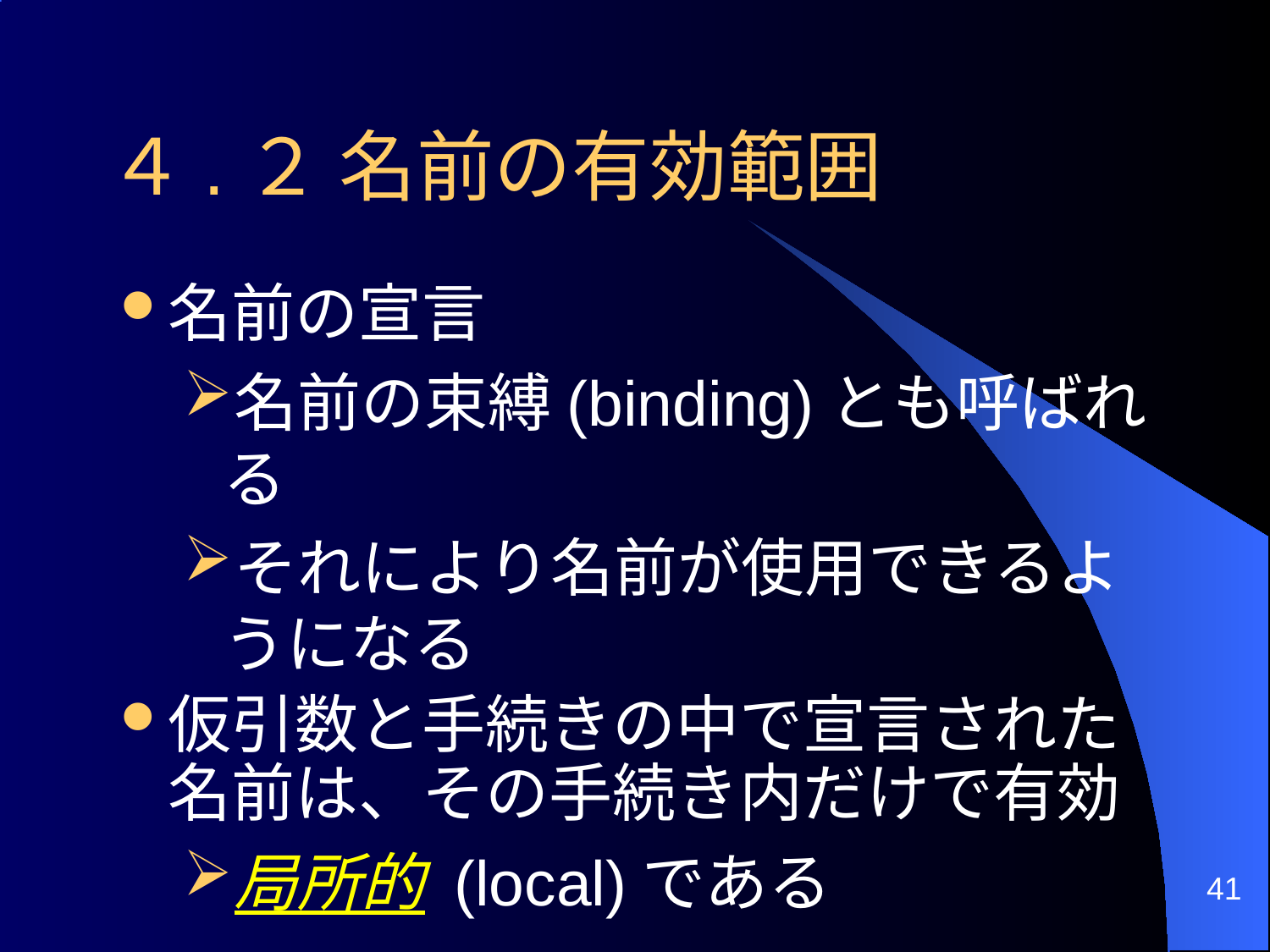

４.２ 名前の有効範囲
名前の宣言
名前の束縛(binding)とも呼ばれる
それにより名前が使用できるようになる
仮引数と手続きの中で宣言された名前は、その手続き内だけで有効
局所的 (local)である
41